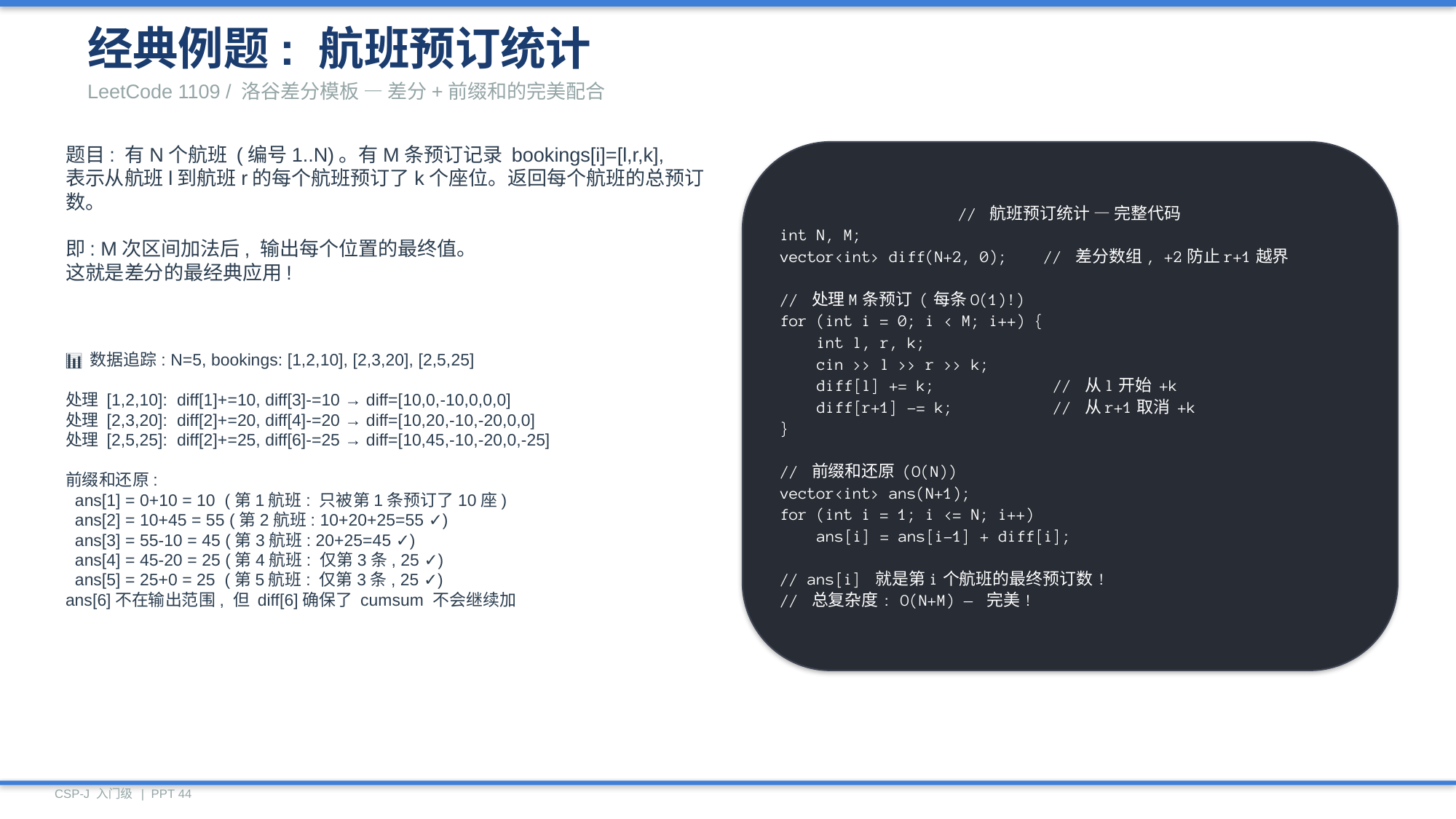

经典例题: 航班预订统计
LeetCode 1109 / 洛谷差分模板 — 差分+前缀和的完美配合
题目: 有N个航班 (编号1..N)。有M条预订记录 bookings[i]=[l,r,k],
表示从航班l到航班r的每个航班预订了k个座位。返回每个航班的总预订数。
即: M次区间加法后, 输出每个位置的最终值。
这就是差分的最经典应用!
// 航班预订统计 — 完整代码
int N, M;
vector<int> diff(N+2, 0);    // 差分数组, +2防止r+1越界

// 处理M条预订 (每条O(1)!)
for (int i = 0; i < M; i++) {
    int l, r, k;
    cin >> l >> r >> k;
    diff[l] += k;             // 从l开始 +k
    diff[r+1] -= k;           // 从r+1取消 +k
}

// 前缀和还原 (O(N))
vector<int> ans(N+1);
for (int i = 1; i <= N; i++)
    ans[i] = ans[i-1] + diff[i];

// ans[i] 就是第i个航班的最终预订数!
// 总复杂度: O(N+M) — 完美!
📊 数据追踪: N=5, bookings: [1,2,10], [2,3,20], [2,5,25]
处理 [1,2,10]:  diff[1]+=10, diff[3]-=10 → diff=[10,0,-10,0,0,0]
处理 [2,3,20]:  diff[2]+=20, diff[4]-=20 → diff=[10,20,-10,-20,0,0]
处理 [2,5,25]:  diff[2]+=25, diff[6]-=25 → diff=[10,45,-10,-20,0,-25]
前缀和还原:
  ans[1] = 0+10 = 10  (第1航班: 只被第1条预订了10座)
  ans[2] = 10+45 = 55 (第2航班: 10+20+25=55 ✓)
  ans[3] = 55-10 = 45 (第3航班: 20+25=45 ✓)
  ans[4] = 45-20 = 25 (第4航班: 仅第3条, 25 ✓)
  ans[5] = 25+0 = 25  (第5航班: 仅第3条, 25 ✓)
ans[6]不在输出范围, 但 diff[6]确保了 cumsum 不会继续加

CSP-J 入门级  |  PPT 44